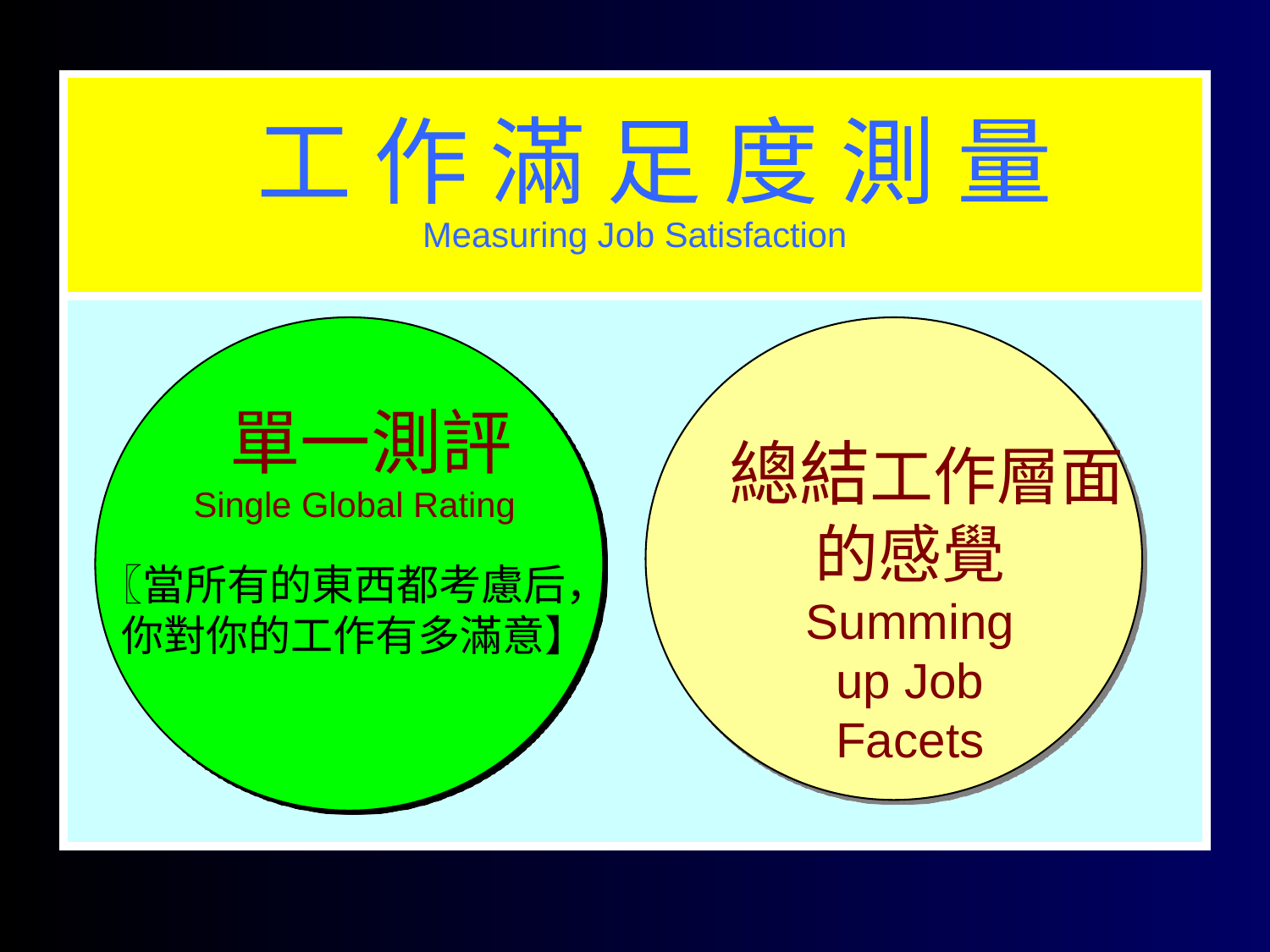

工 作 滿 足 度 測 量
Measuring Job Satisfaction
工 作 滿 足 度 測 量

 單一測評
Single Global Rating

〖當所有的東西都考慮后，你對你的工作有多滿意】
 總結工作層面的感覺
Summing
up Job
Facets